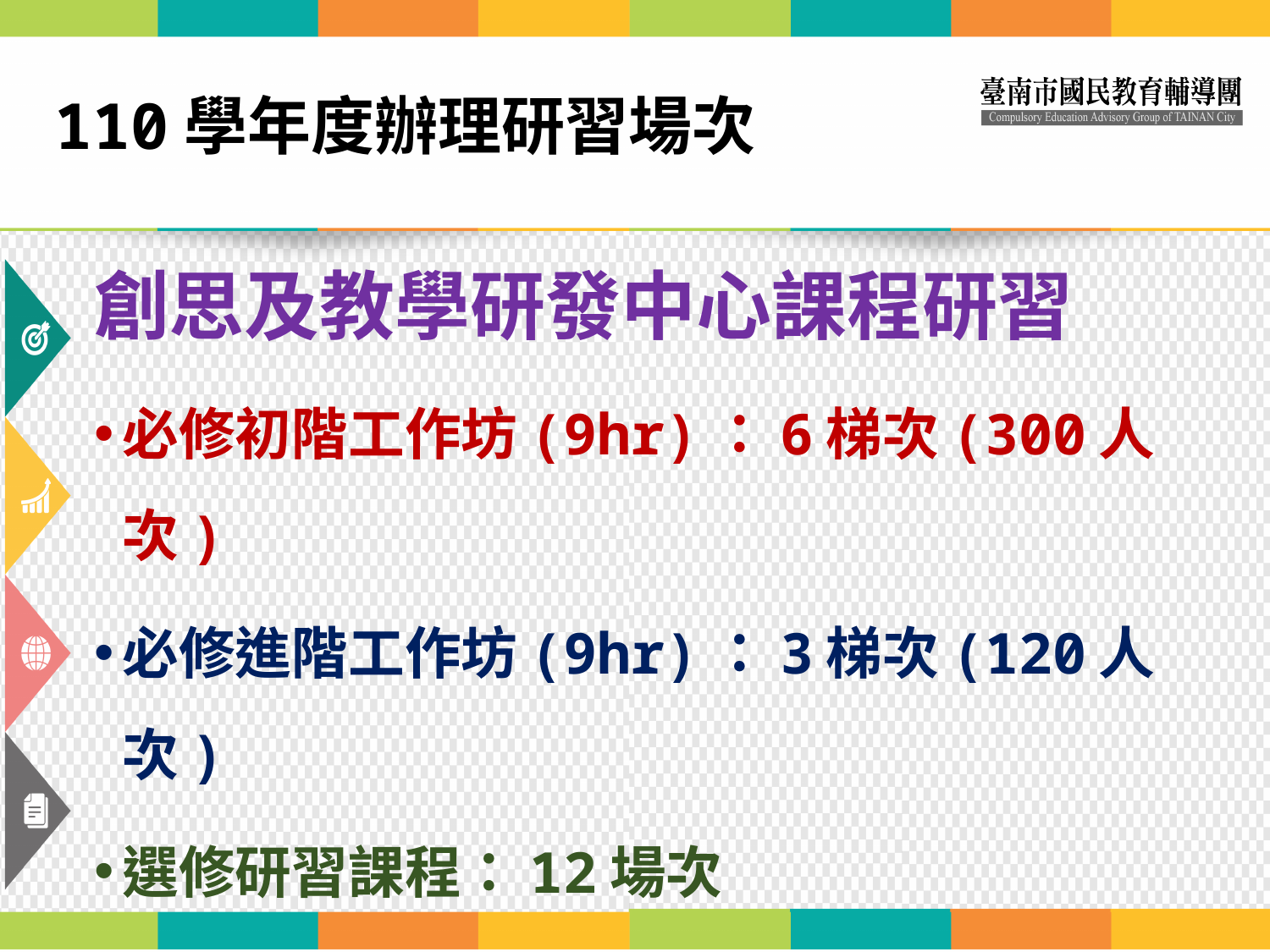

# 110學年度辦理研習場次
創思及教學研發中心課程研習
必修初階工作坊(9hr)：6梯次(300人次)
必修進階工作坊(9hr)：3梯次(120人次)
選修研習課程：12場次